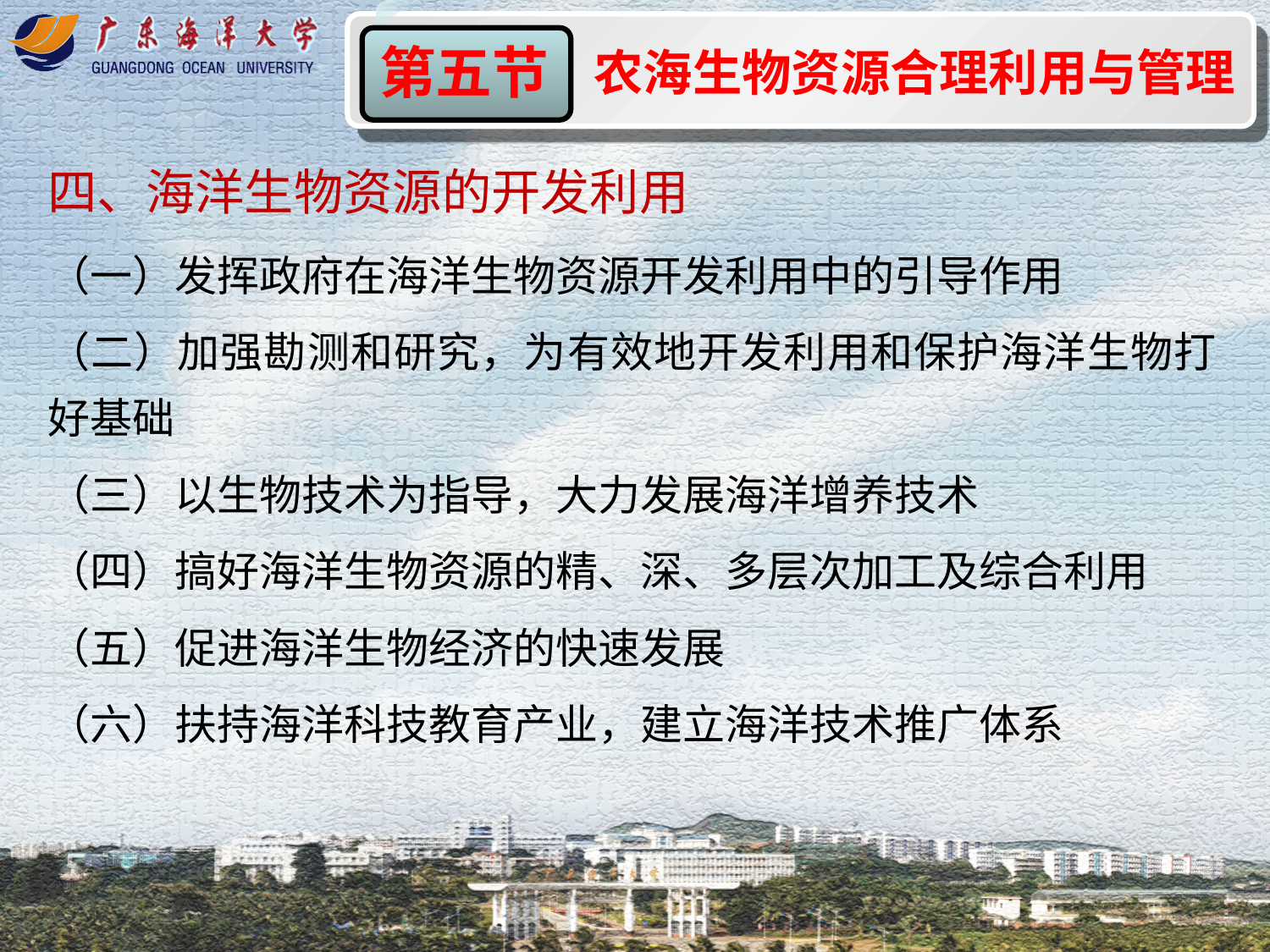

农海生物资源合理利用与管理

第五节
四、海洋生物资源的开发利用
（一）发挥政府在海洋生物资源开发利用中的引导作用
（二）加强勘测和研究，为有效地开发利用和保护海洋生物打好基础
（三）以生物技术为指导，大力发展海洋增养技术
（四）搞好海洋生物资源的精、深、多层次加工及综合利用
（五）促进海洋生物经济的快速发展
（六）扶持海洋科技教育产业，建立海洋技术推广体系